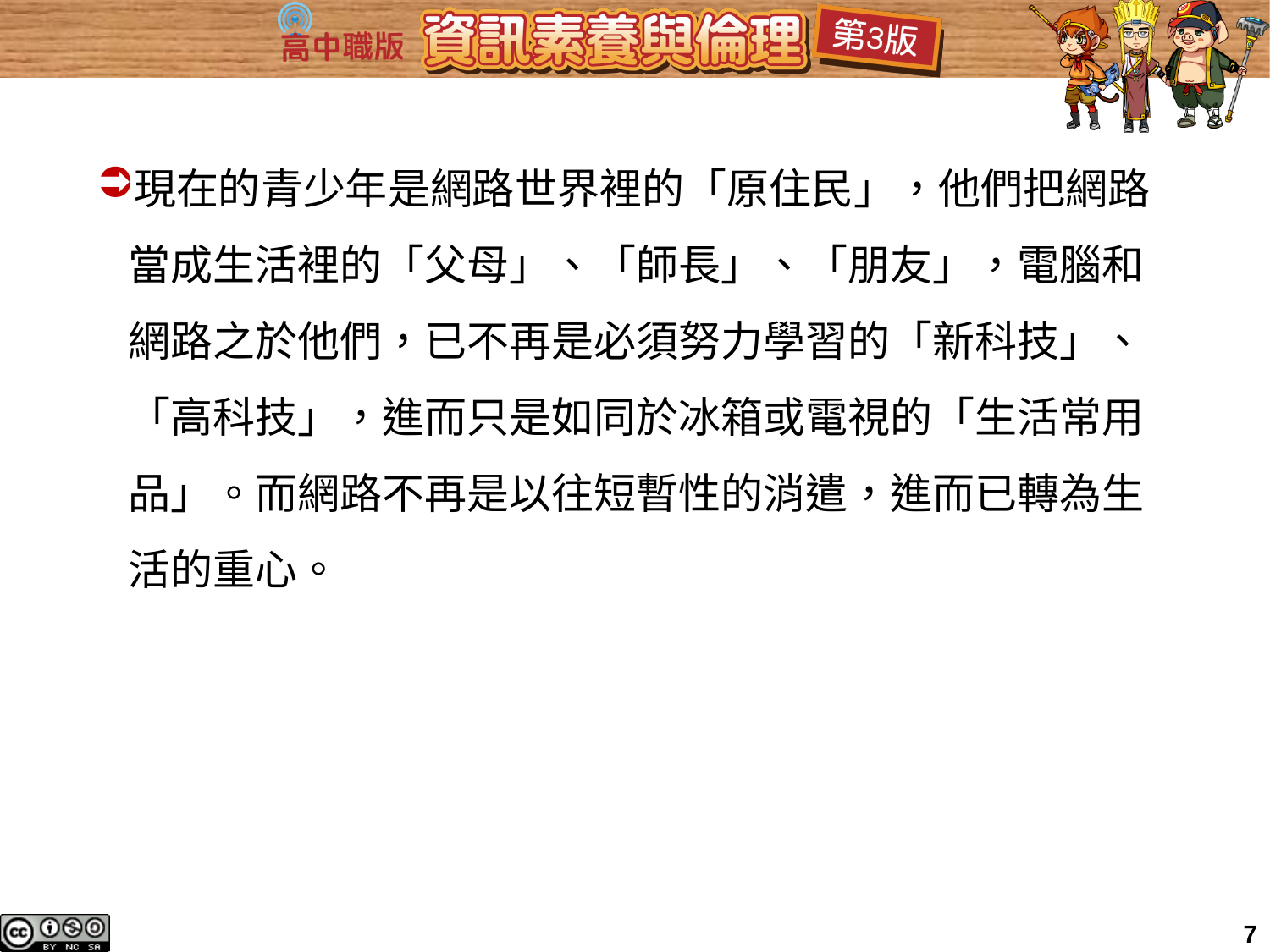

現在的青少年是網路世界裡的「原住民」，他們把網路當成生活裡的「父母」、「師長」、「朋友」，電腦和網路之於他們，已不再是必須努力學習的「新科技」、「高科技」，進而只是如同於冰箱或電視的「生活常用品」。而網路不再是以往短暫性的消遣，進而已轉為生活的重心。
7